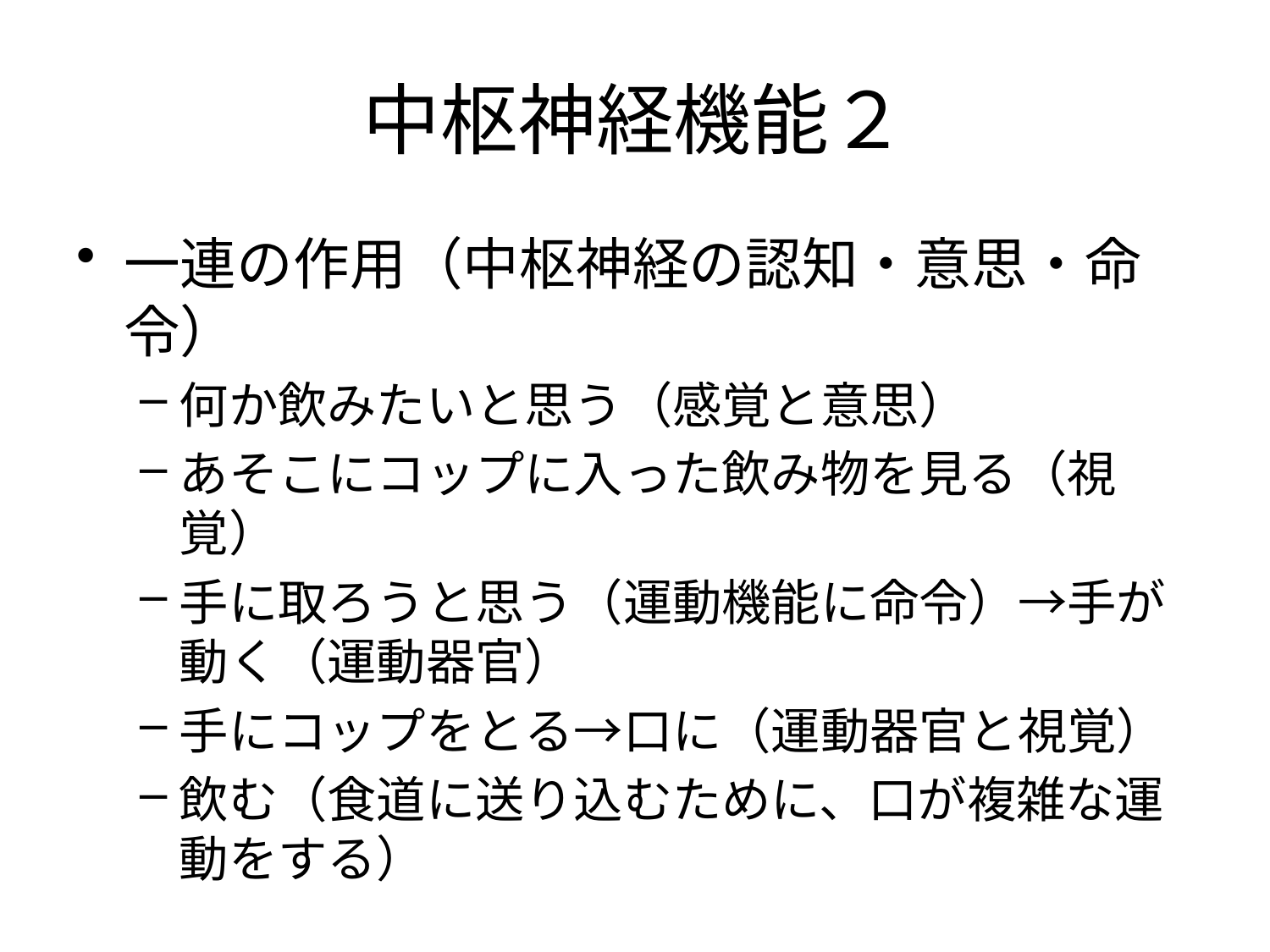

# 中枢神経機能２
一連の作用（中枢神経の認知・意思・命令）
何か飲みたいと思う（感覚と意思）
あそこにコップに入った飲み物を見る（視覚）
手に取ろうと思う（運動機能に命令）→手が動く（運動器官）
手にコップをとる→口に（運動器官と視覚）
飲む（食道に送り込むために、口が複雑な運動をする）